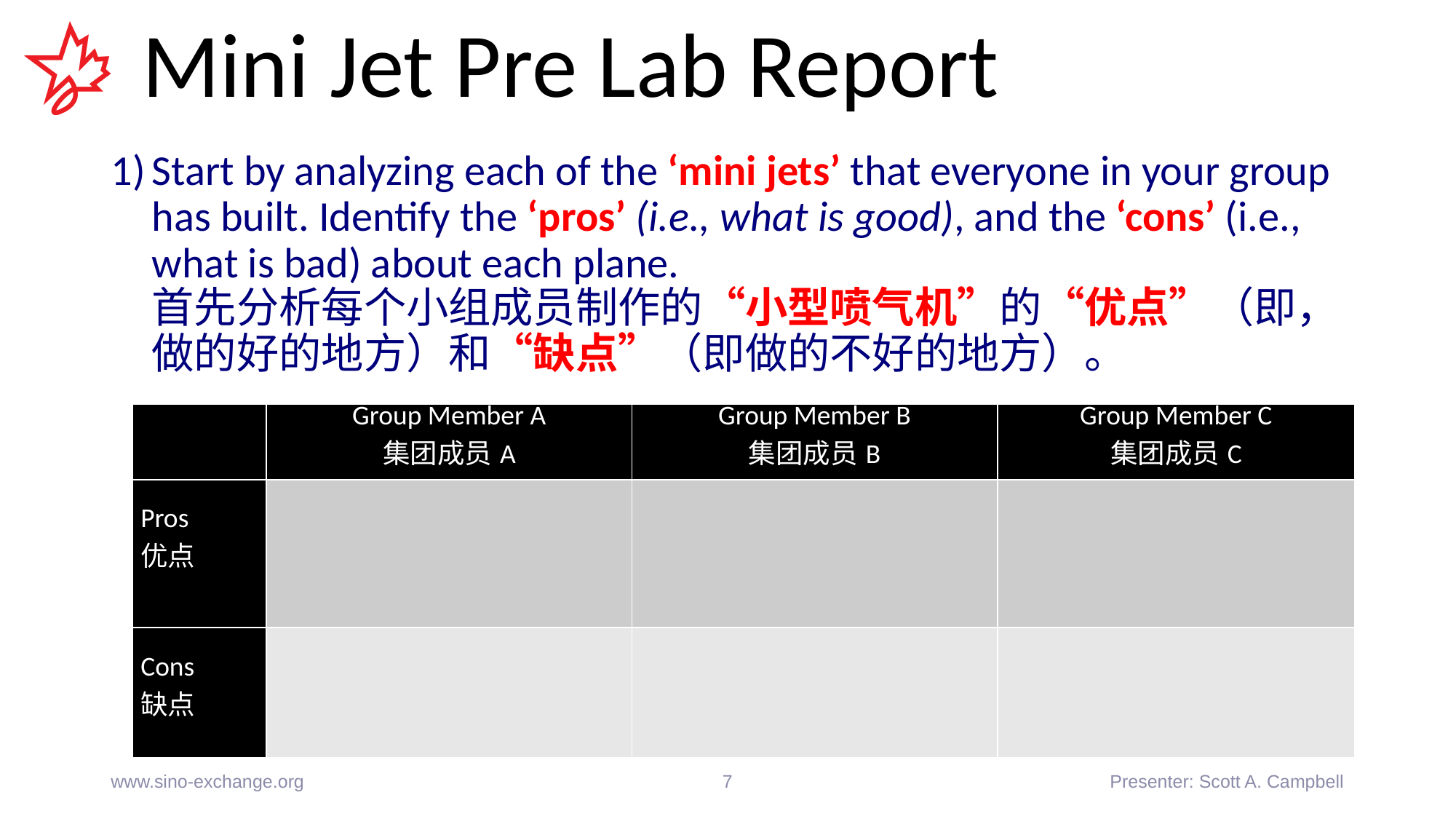

# Mini Jet Pre Lab Report
Start by analyzing each of the ‘mini jets’ that everyone in your group has built. Identify the ‘pros’ (i.e., what is good), and the ‘cons’ (i.e., what is bad) about each plane.
首先分析每个小组成员制作的“小型喷气机”的“优点”（即，做的好的地方）和“缺点”（即做的不好的地方）。
|  | Group Member A 集团成员A | Group Member B 集团成员B | Group Member C 集团成员C |
| --- | --- | --- | --- |
| Pros 优点 |  |  |  |
| Cons 缺点 |  |  |  |
www.sino-exchange.org
7
Presenter: Scott A. Campbell